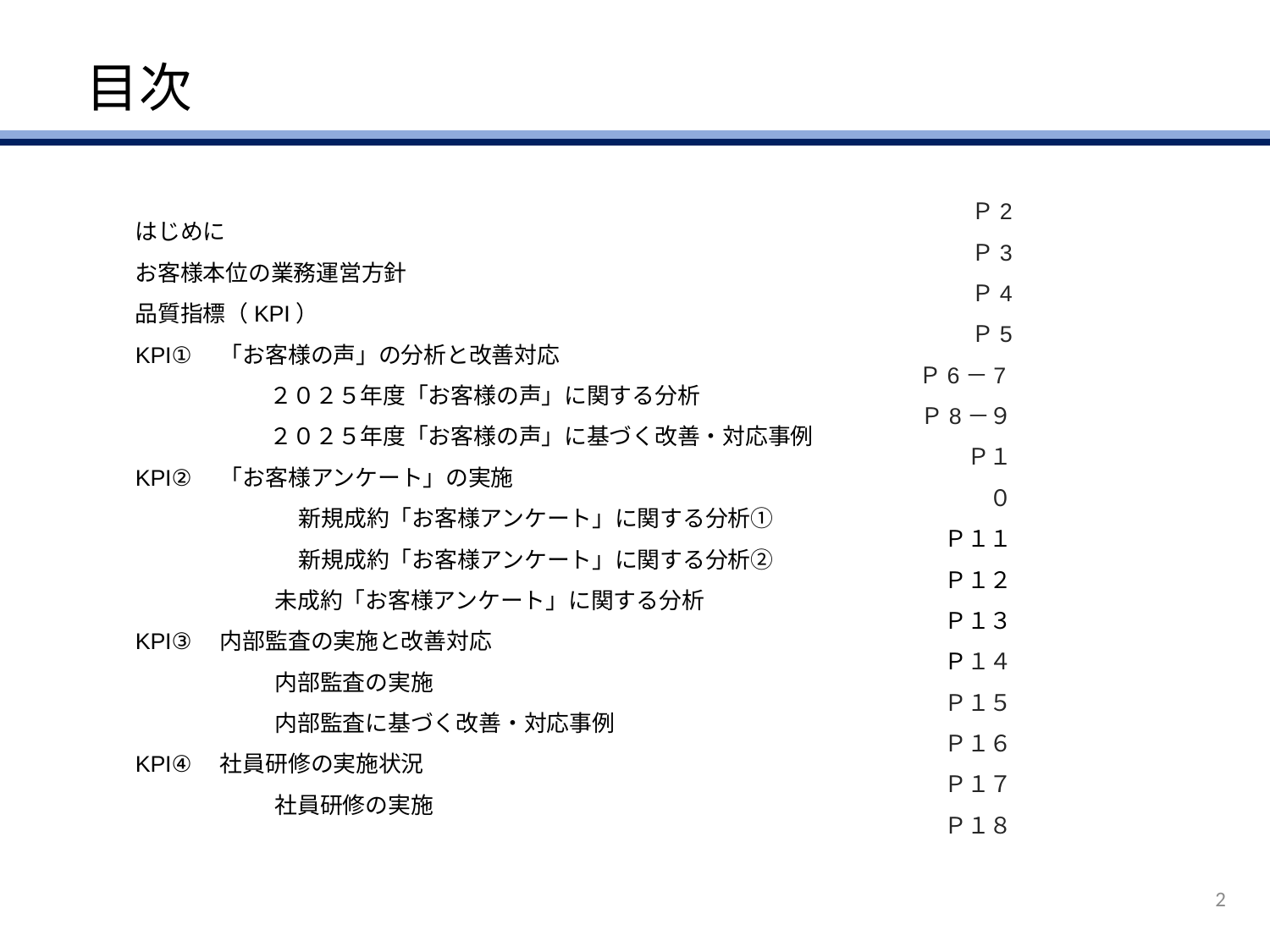

目次
はじめに
お客様本位の業務運営方針
品質指標（KPI）
KPI①　「お客様の声」の分析と改善対応
　　　　２０２５年度「お客様の声」に関する分析
　　　　２０２５年度「お客様の声」に基づく改善・対応事例
KPI②　「お客様アンケート」の実施
　　　　　　　 新規成約「お客様アンケート」に関する分析①
　　　　　　　 新規成約「お客様アンケート」に関する分析②
　　　　 未成約「お客様アンケート」に関する分析
KPI③　内部監査の実施と改善対応
　　　　 内部監査の実施
　　　　 内部監査に基づく改善・対応事例
KPI④　社員研修の実施状況
　　　　 社員研修の実施
Ｐ2
Ｐ3
Ｐ4
Ｐ5
Ｐ6－7
　Ｐ8－９
　　　Ｐ１０
Ｐ１１
Ｐ１２
Ｐ１３
Ｐ１４
Ｐ１５
Ｐ１６
Ｐ１７
Ｐ１８

2